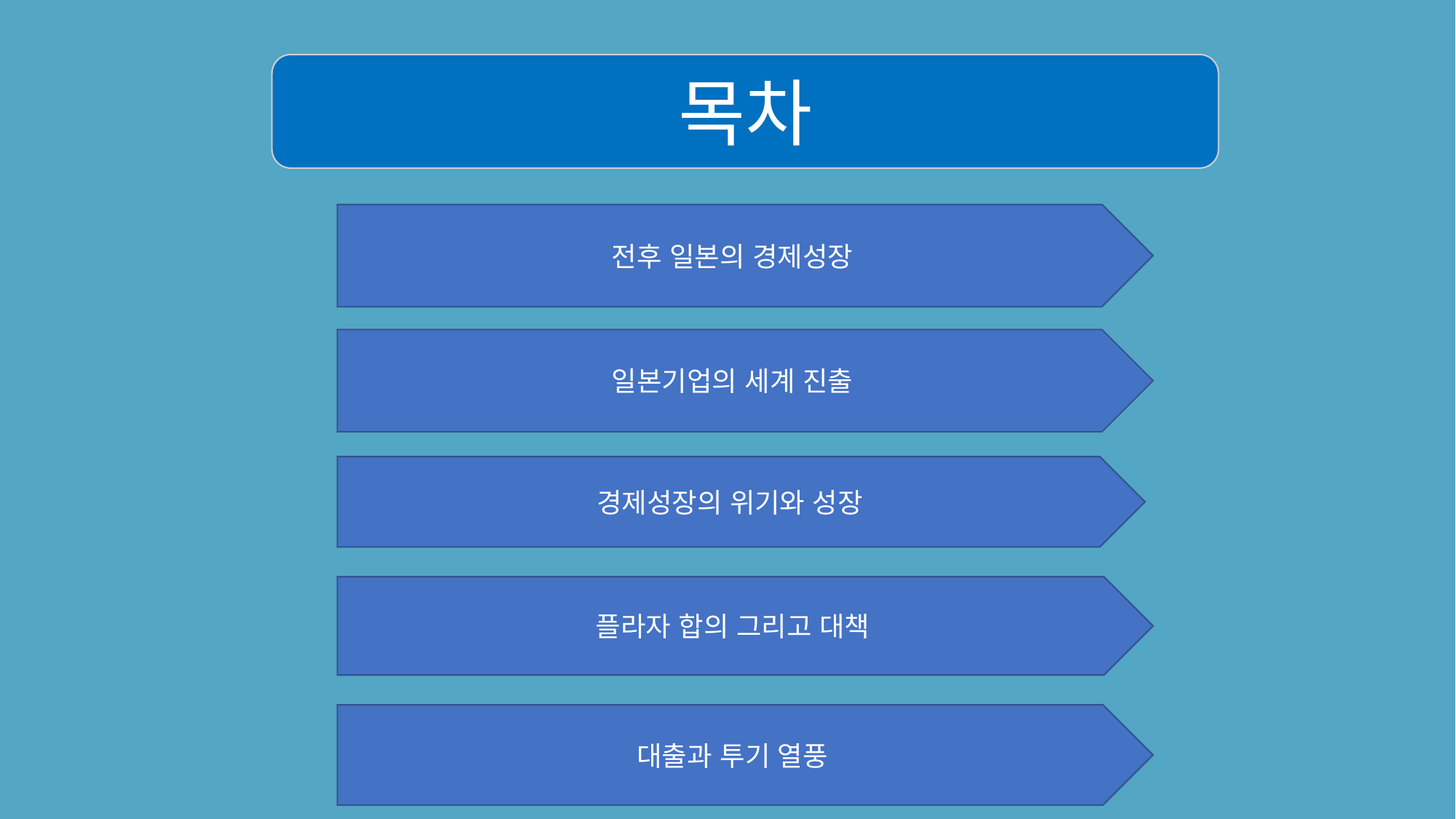

목차
전후 일본의 경제성장
일본기업의 세계 진출
경제성장의 위기와 성장
플라자 합의 그리고 대책
대출과 투기 열풍